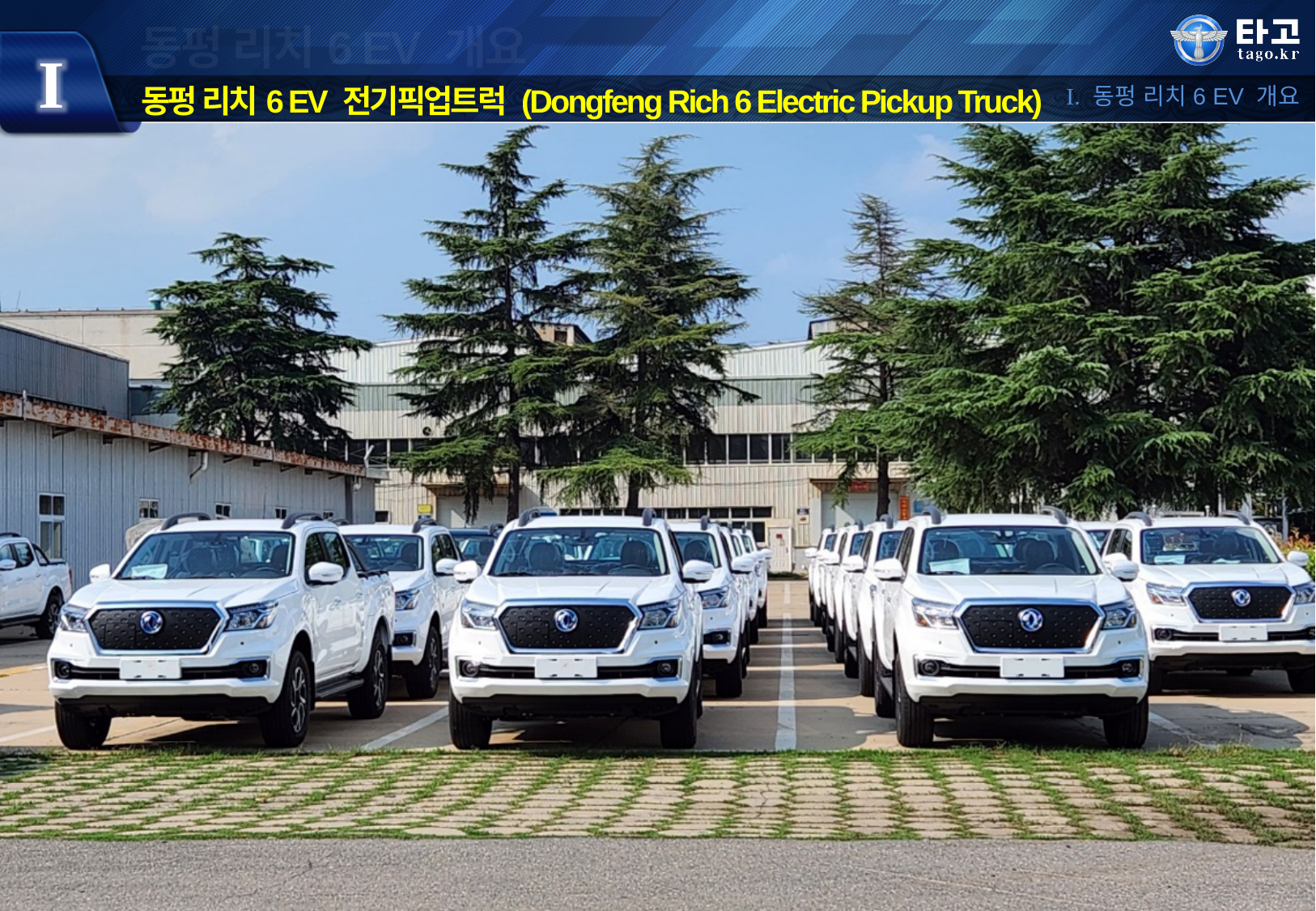

동펑 리치6 EV 개요
동펑 리치6 EV 전기픽업트럭 (Dongfeng Rich 6 Electric Pickup Truck)